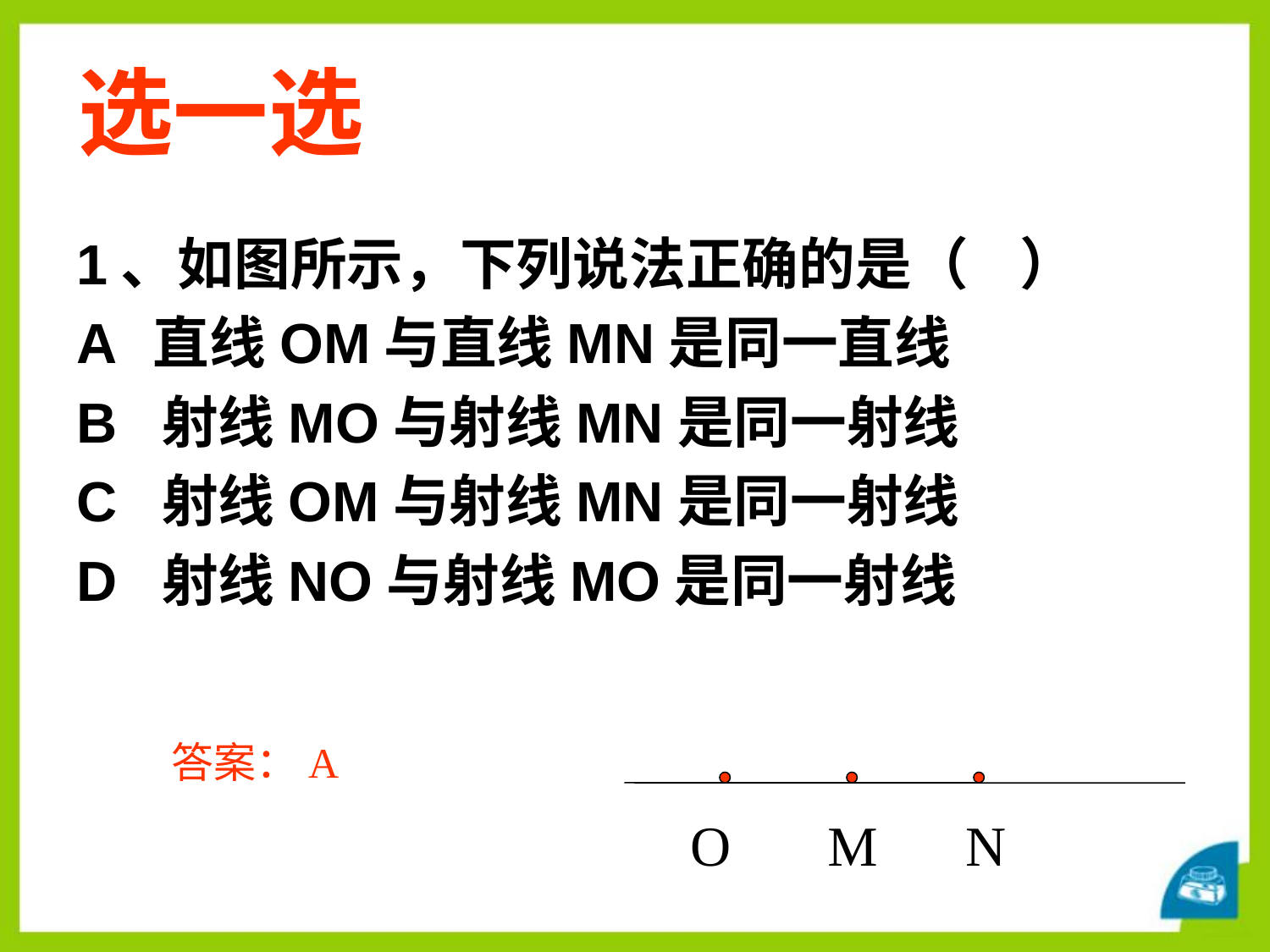

选一选
1、如图所示，下列说法正确的是（    ）
A	 直线OM与直线MN是同一直线
B  射线MO与射线MN是同一射线
C  射线OM与射线MN是同一射线
D  射线NO与射线MO是同一射线
答案：A

O
M
N